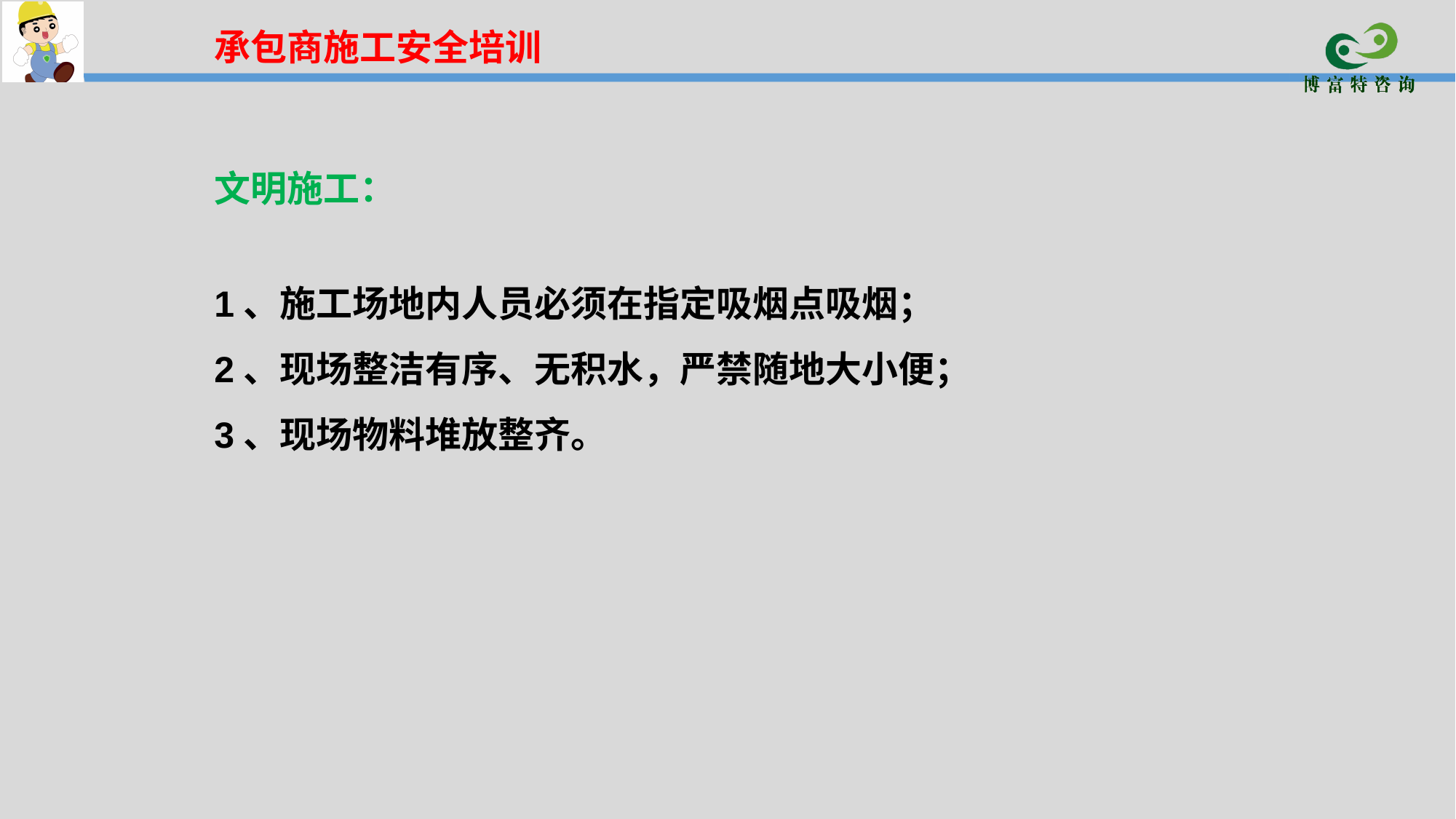

承包商施工安全培训
文明施工：
1、施工场地内人员必须在指定吸烟点吸烟；
2、现场整洁有序、无积水，严禁随地大小便；
3、现场物料堆放整齐。